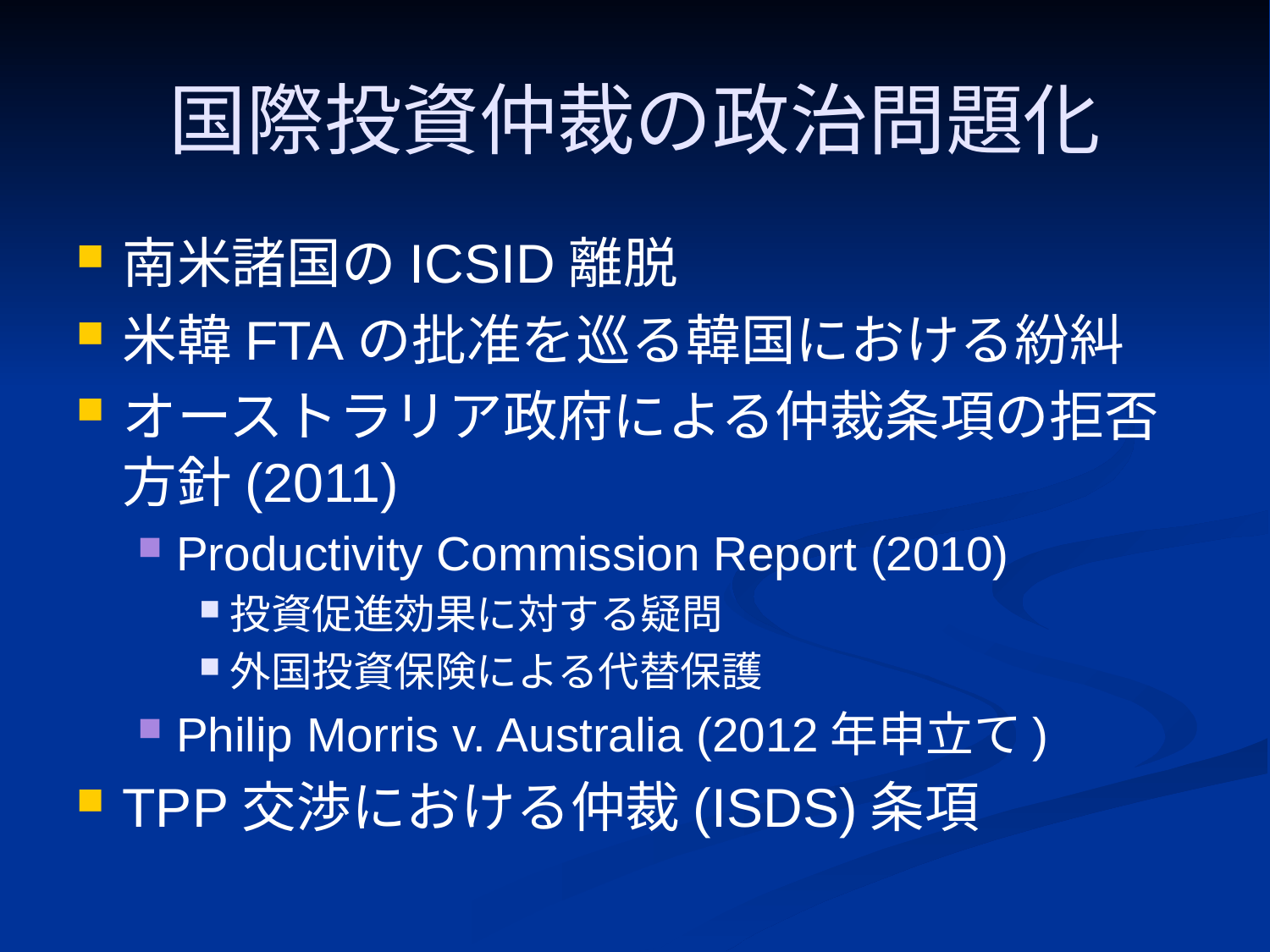

# 国際投資仲裁の政治問題化
南米諸国のICSID離脱
米韓FTAの批准を巡る韓国における紛糾
オーストラリア政府による仲裁条項の拒否方針(2011)
Productivity Commission Report (2010)
投資促進効果に対する疑問
外国投資保険による代替保護
Philip Morris v. Australia (2012年申立て)
TPP交渉における仲裁(ISDS)条項